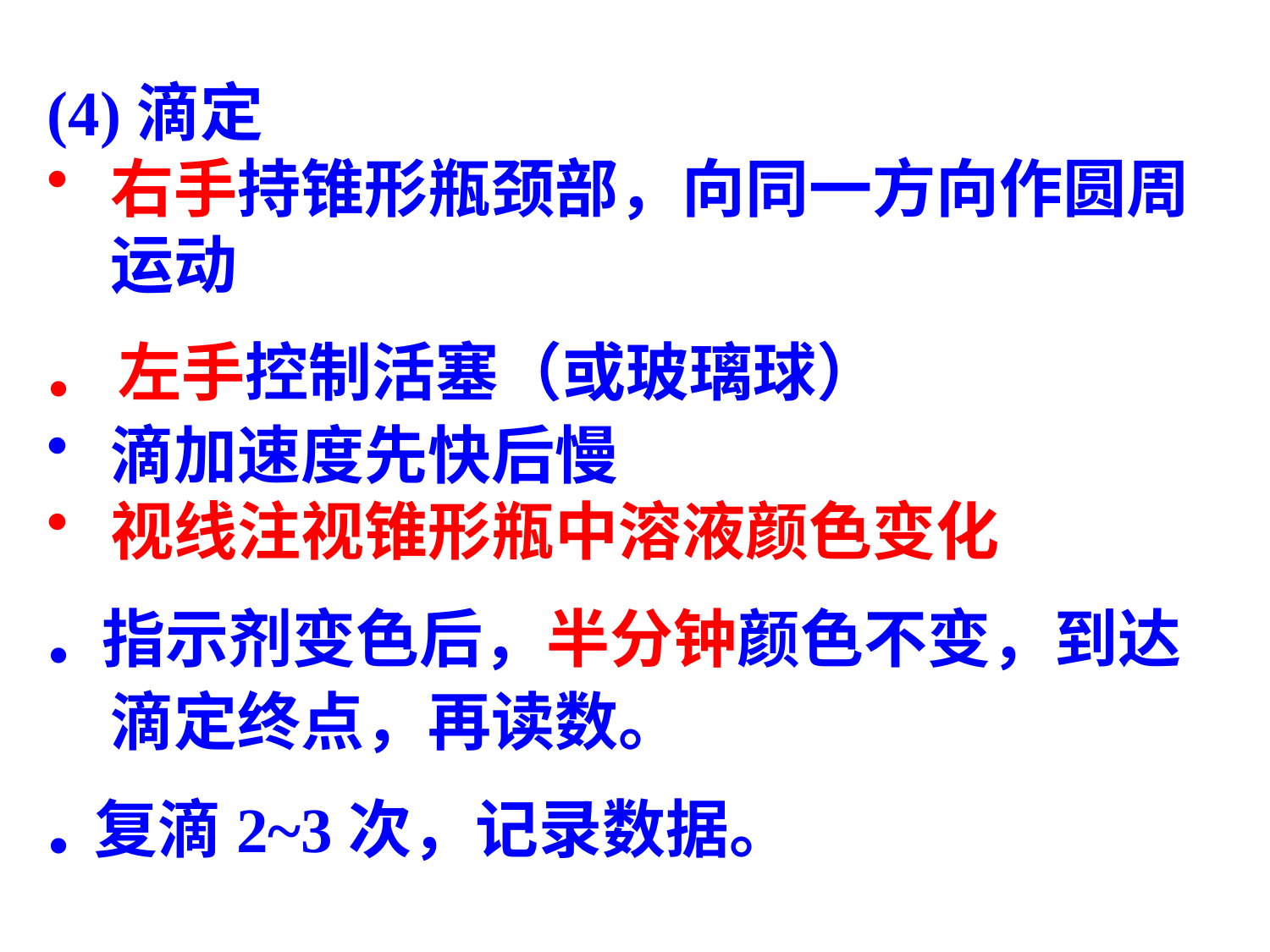

(4)滴定
右手持锥形瓶颈部，向同一方向作圆周运动
. 左手控制活塞（或玻璃球）
滴加速度先快后慢
视线注视锥形瓶中溶液颜色变化
. 指示剂变色后，半分钟颜色不变，到达滴定终点，再读数。
.复滴2~3次，记录数据。